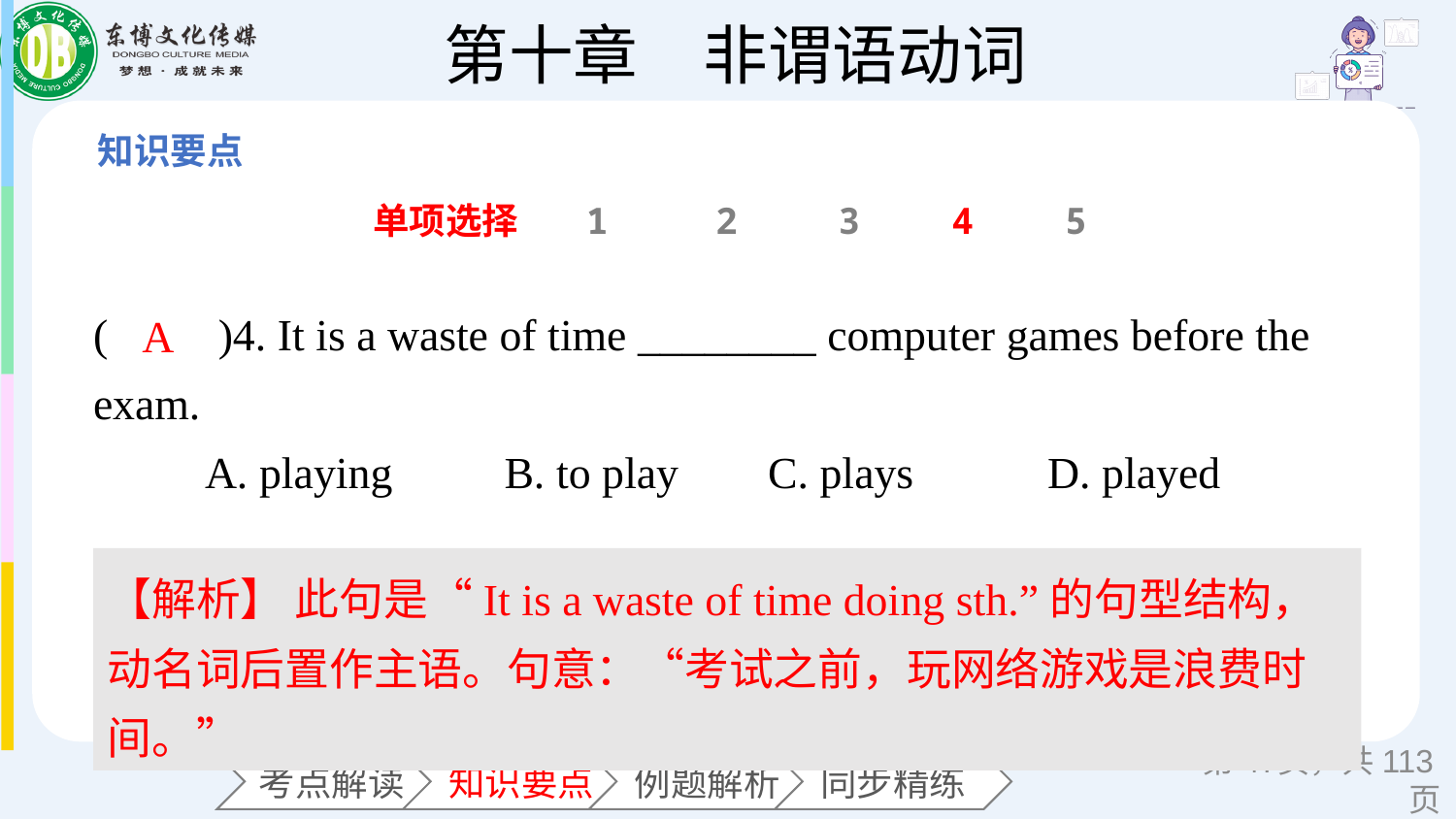

单项选择
1
2
3
4
5
(　　)4. It is a waste of time ________ computer games before the exam.
          A. playing          B. to play        C. plays            D. played
A
【解析】 此句是“It is a waste of time doing sth.”的句型结构，动名词后置作主语。句意：“考试之前，玩网络游戏是浪费时间。”
第47页，共113页